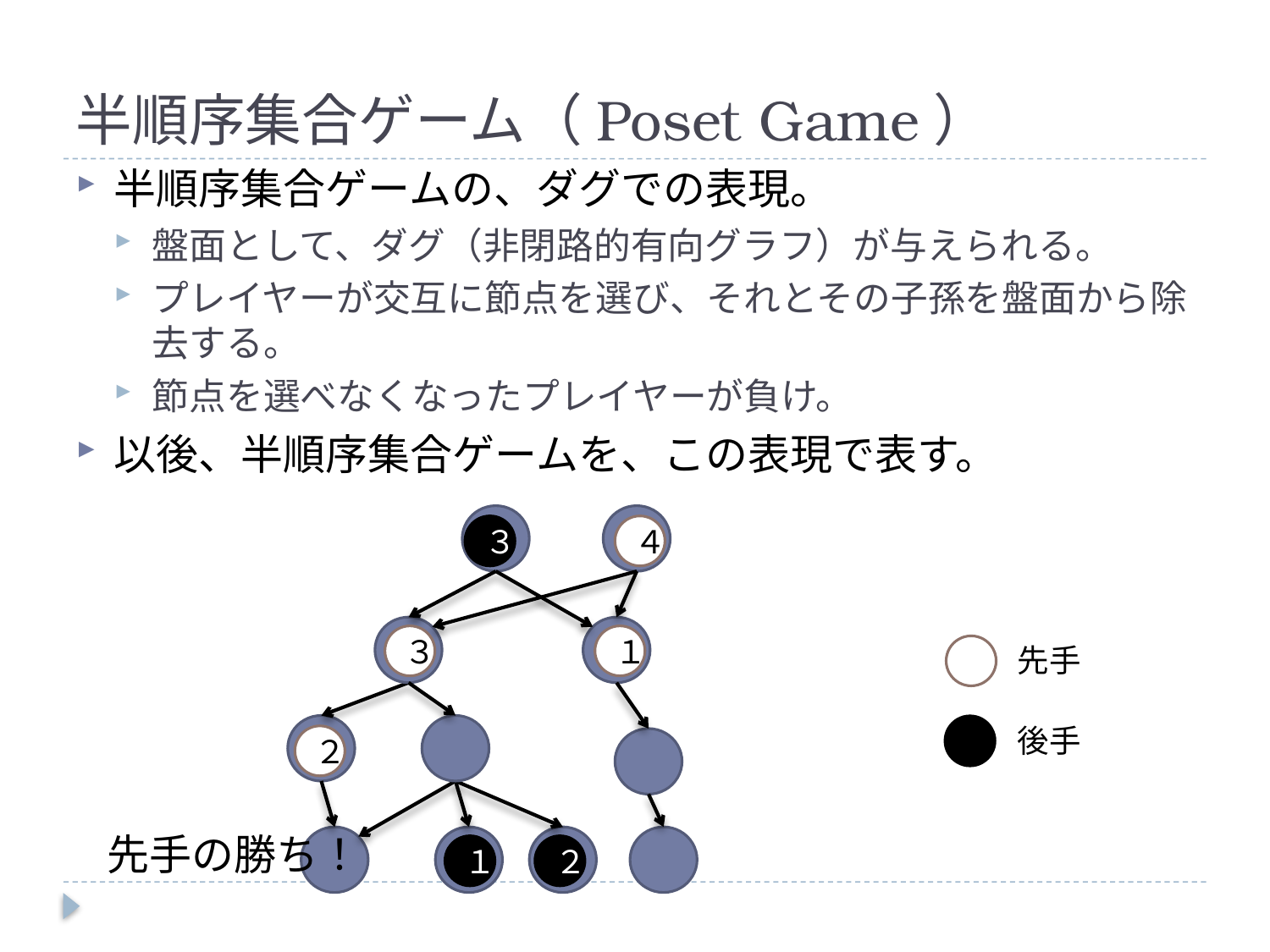

# 半順序集合ゲーム（Poset Game）
半順序集合ゲームの、ダグでの表現。
盤面として、ダグ（非閉路的有向グラフ）が与えられる。
プレイヤーが交互に節点を選び、それとその子孫を盤面から除去する。
節点を選べなくなったプレイヤーが負け。
以後、半順序集合ゲームを、この表現で表す。

３
４

３
１
先手

後手

２

先手の勝ち！
１
２